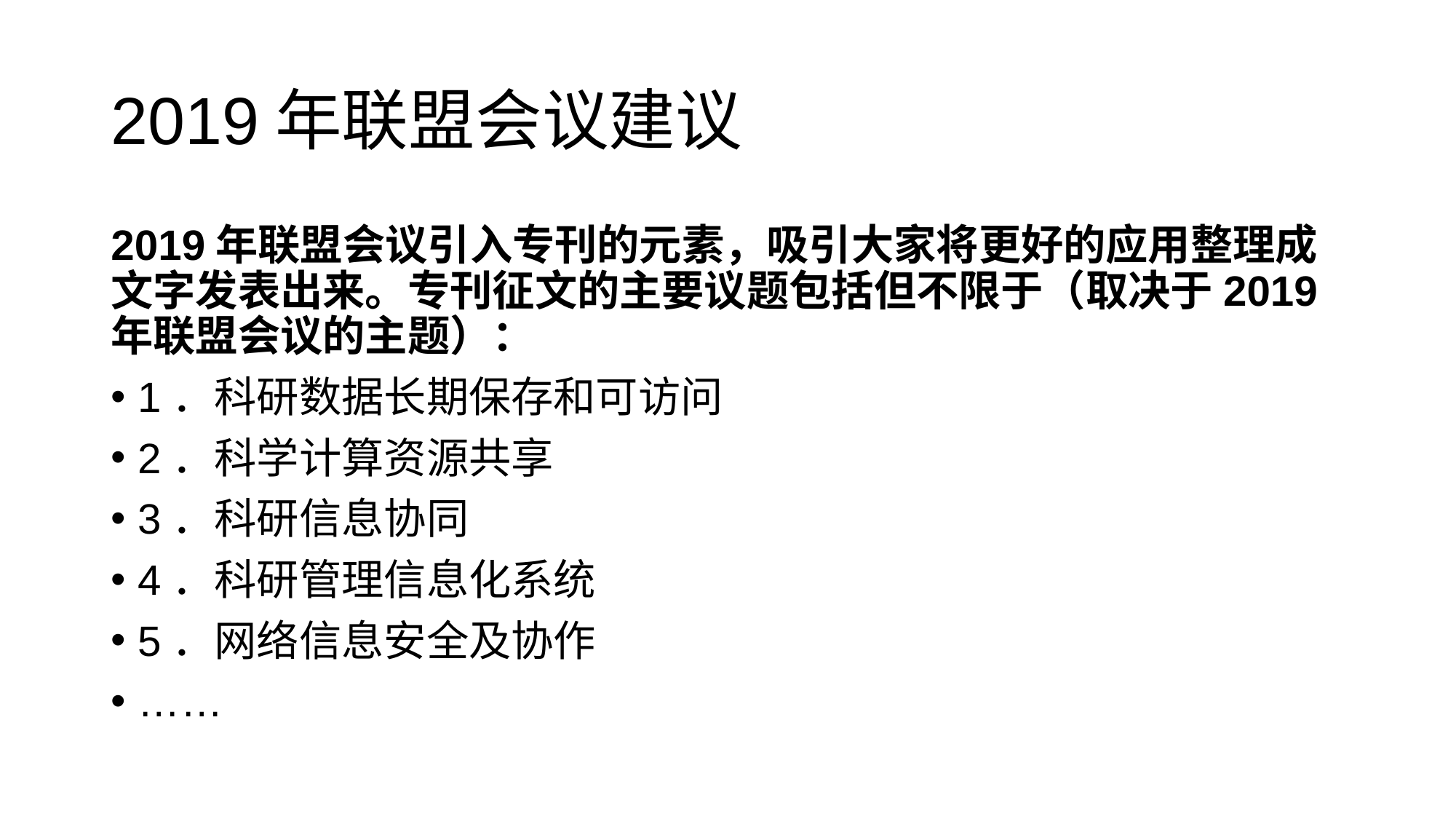

# 2019年联盟会议建议
2019年联盟会议引入专刊的元素，吸引大家将更好的应用整理成文字发表出来。专刊征文的主要议题包括但不限于（取决于2019年联盟会议的主题）：
1．科研数据长期保存和可访问
2．科学计算资源共享
3．科研信息协同
4．科研管理信息化系统
5．网络信息安全及协作
……